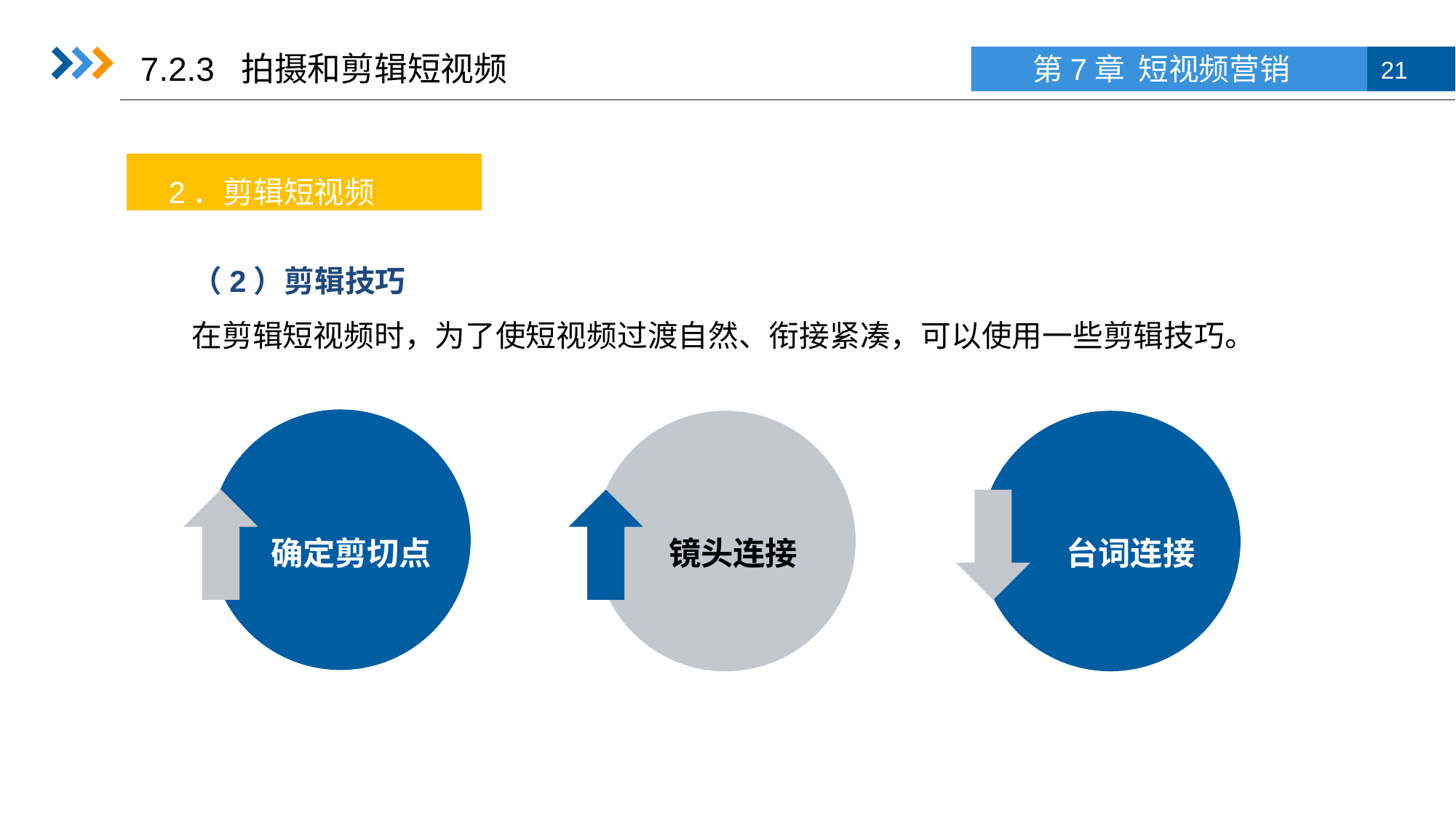

7.2.3  拍摄和剪辑短视频
2．剪辑短视频
（2）剪辑技巧
在剪辑短视频时，为了使短视频过渡自然、衔接紧凑，可以使用一些剪辑技巧。

镜头连接
台词连接
确定剪切点